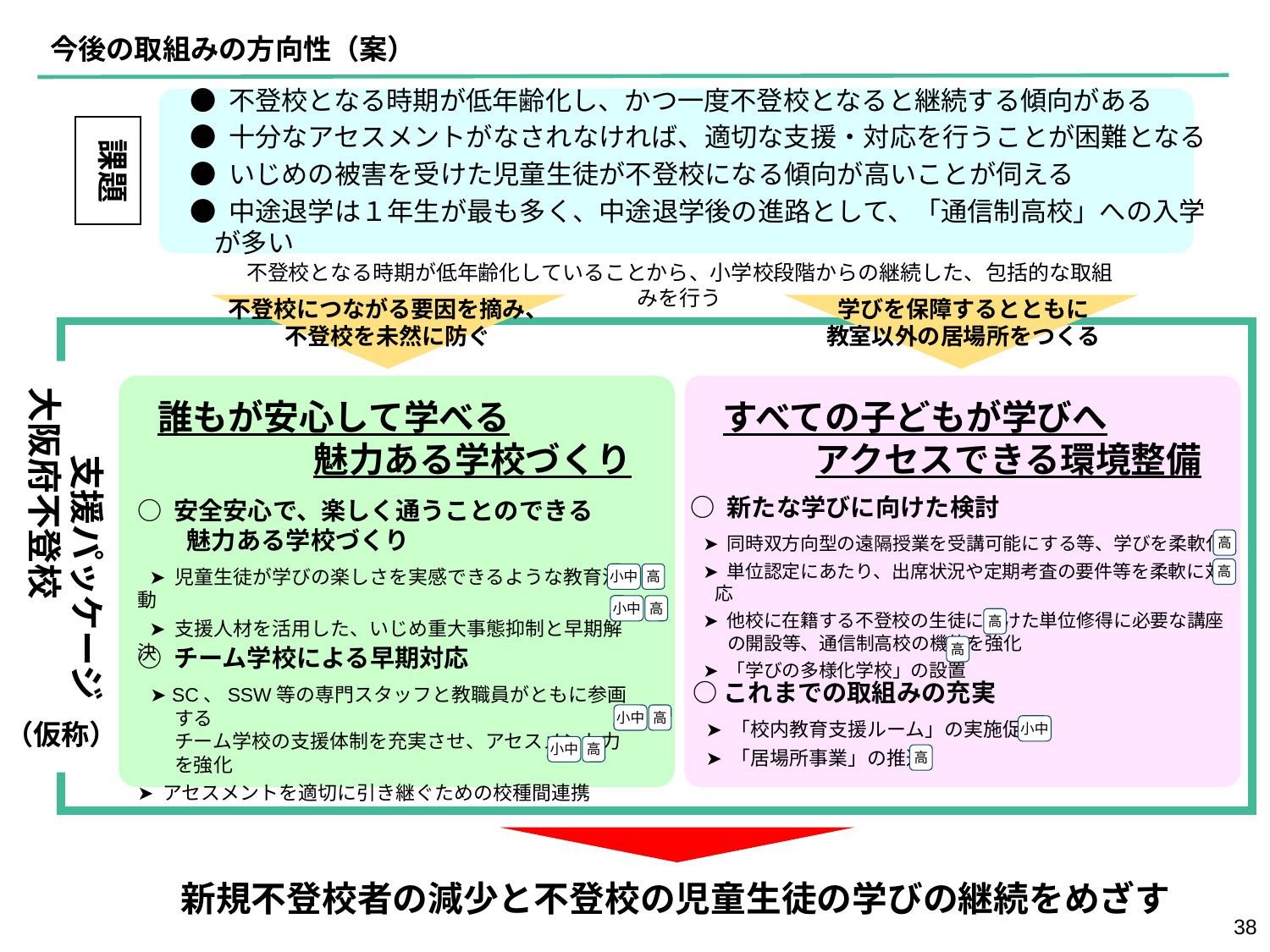

今後の取組みの方向性（案）

● 不登校となる時期が低年齢化し、かつ一度不登校となると継続する傾向がある
● 十分なアセスメントがなされなければ、適切な支援・対応を行うことが困難となる
● いじめの被害を受けた児童生徒が不登校になる傾向が高いことが伺える
● 中途退学は１年生が最も多く、中途退学後の進路として、「通信制高校」への入学が多い
課題

不登校となる時期が低年齢化していることから、小学校段階からの継続した、包括的な取組みを行う
不登校につながる要因を摘み、
不登校を未然に防ぐ
学びを保障するとともに
教室以外の居場所をつくる

支援パッケージ
大阪府不登校

誰もが安心して学べる
魅力ある学校づくり
すべての子どもが学びへ
アクセスできる環境整備
○ 新たな学びに向けた検討
➤ 同時双方向型の遠隔授業を受講可能にする等、学びを柔軟化
➤ 単位認定にあたり、出席状況や定期考査の要件等を柔軟に対応
➤ 他校に在籍する不登校の生徒に向けた単位修得に必要な講座の開設等、通信制高校の機能を強化
➤ 「学びの多様化学校」の設置
○ 安全安心で、楽しく通うことのできる
　　魅力ある学校づくり
➤ 児童生徒が学びの楽しさを実感できるような教育活動
➤ 支援人材を活用した、いじめ重大事態抑制と早期解決
高

高

小中

高

小中

高

高

高

○ チーム学校による早期対応
➤ SC、SSW等の専門スタッフと教職員がともに参画する
チーム学校の支援体制を充実させ、アセスメント力を強化
➤ アセスメントを適切に引き継ぐための校種間連携
○これまでの取組みの充実
➤ 「校内教育支援ルーム」の実施促進
➤ 「居場所事業」の推進
小中

高

（仮称）
小中

小中

高

高

新規不登校者の減少と不登校の児童生徒の学びの継続をめざす
38